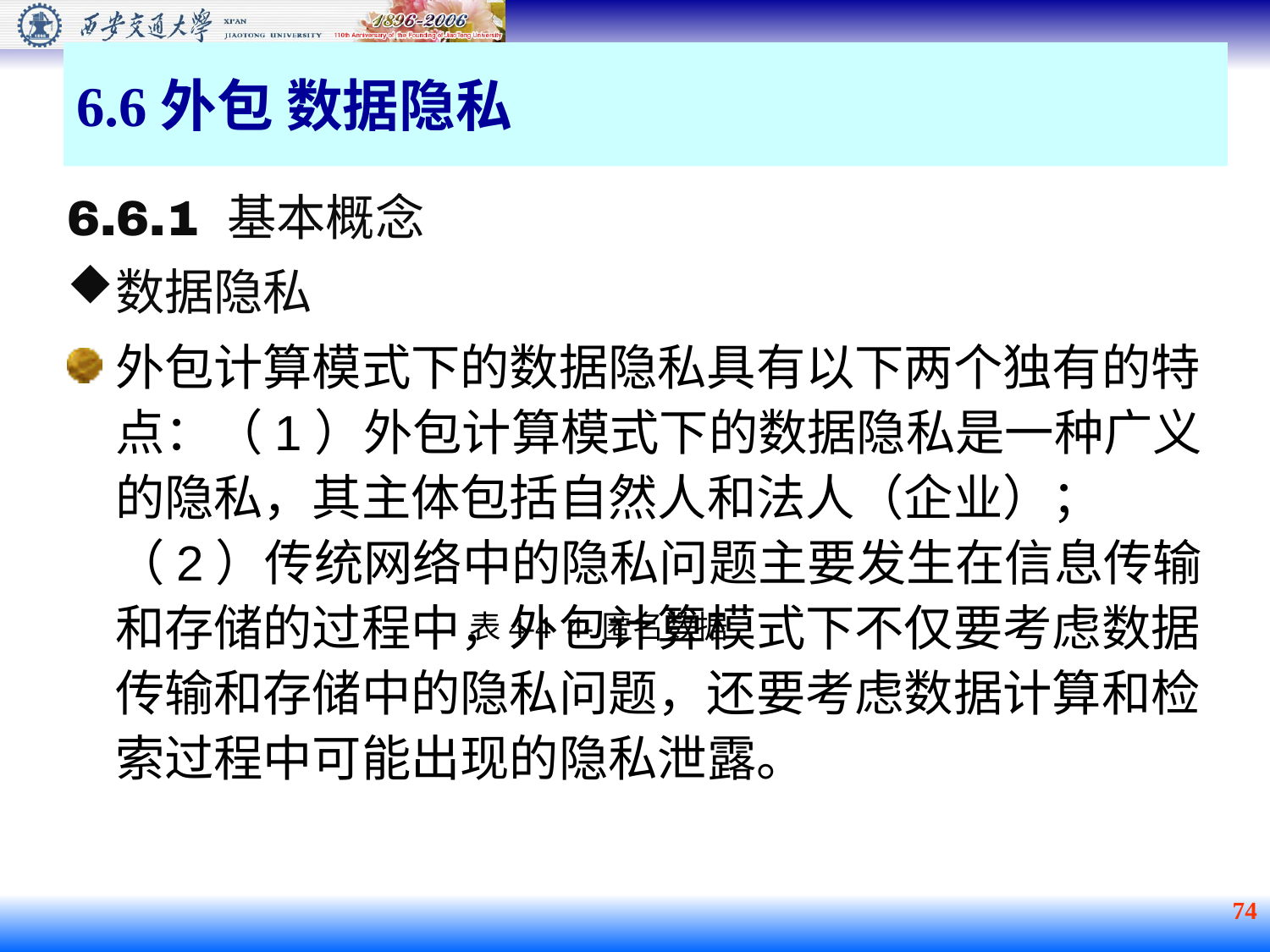

6.6外包 数据隐私

6.6.1 基本概念
数据隐私
外包计算模式下的数据隐私具有以下两个独有的特点：（1）外包计算模式下的数据隐私是一种广义的隐私，其主体包括自然人和法人（企业）；（2）传统网络中的隐私问题主要发生在信息传输和存储的过程中，外包计算模式下不仅要考虑数据传输和存储中的隐私问题，还要考虑数据计算和检索过程中可能出现的隐私泄露。
表4-4  4-匿名数据
 74